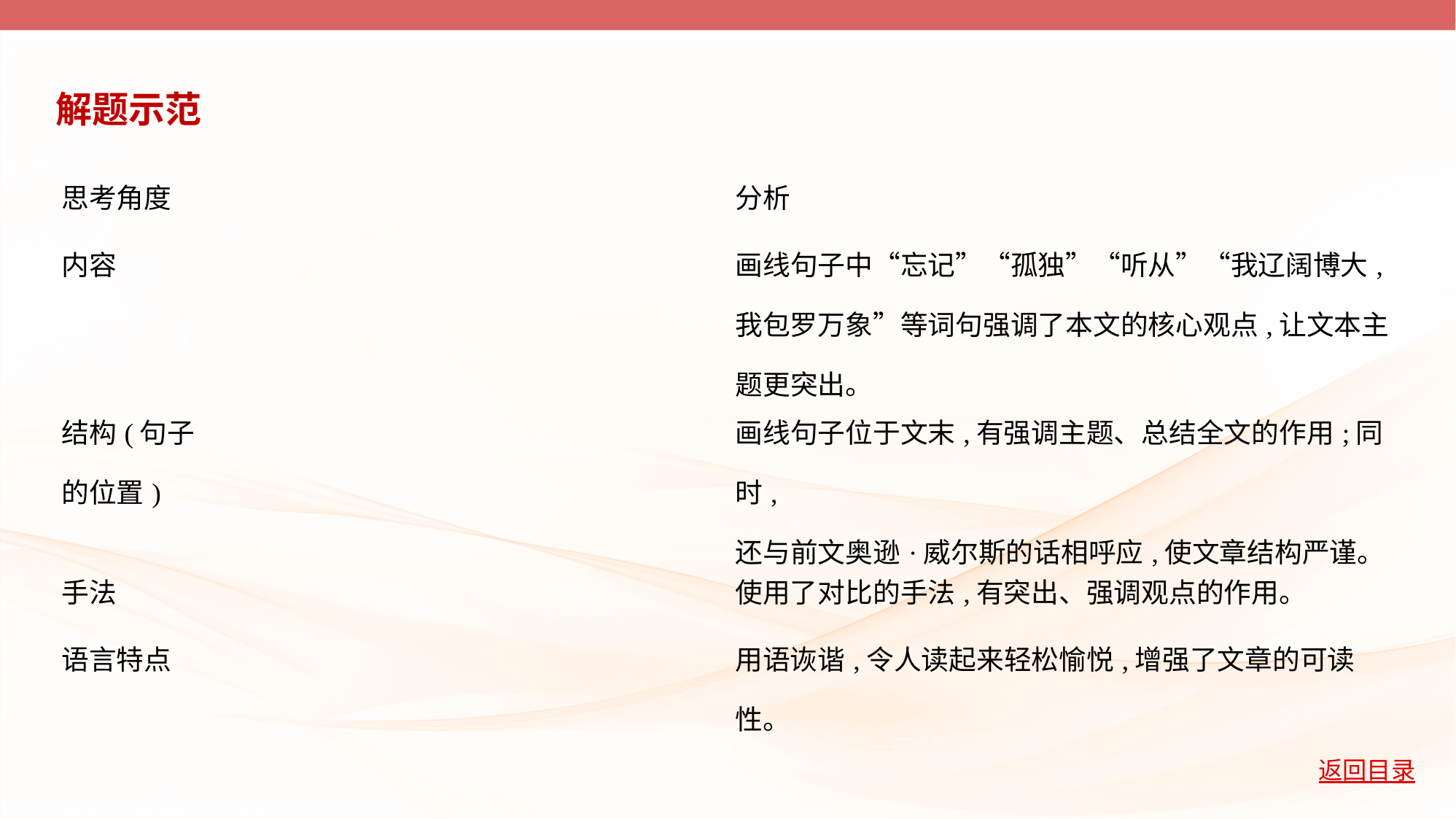

解题示范
| 思考角度 | 分析 |
| --- | --- |
| 内容 | 画线句子中“忘记”“孤独”“听从”“我辽阔博大, 我包罗万象”等词句强调了本文的核心观点,让文本主 题更突出。 |
| 结构(句子 的位置) | 画线句子位于文末,有强调主题、总结全文的作用;同时, 还与前文奥逊·威尔斯的话相呼应,使文章结构严谨。 |
| 手法 | 使用了对比的手法,有突出、强调观点的作用。 |
| 语言特点 | 用语诙谐,令人读起来轻松愉悦,增强了文章的可读性。 |